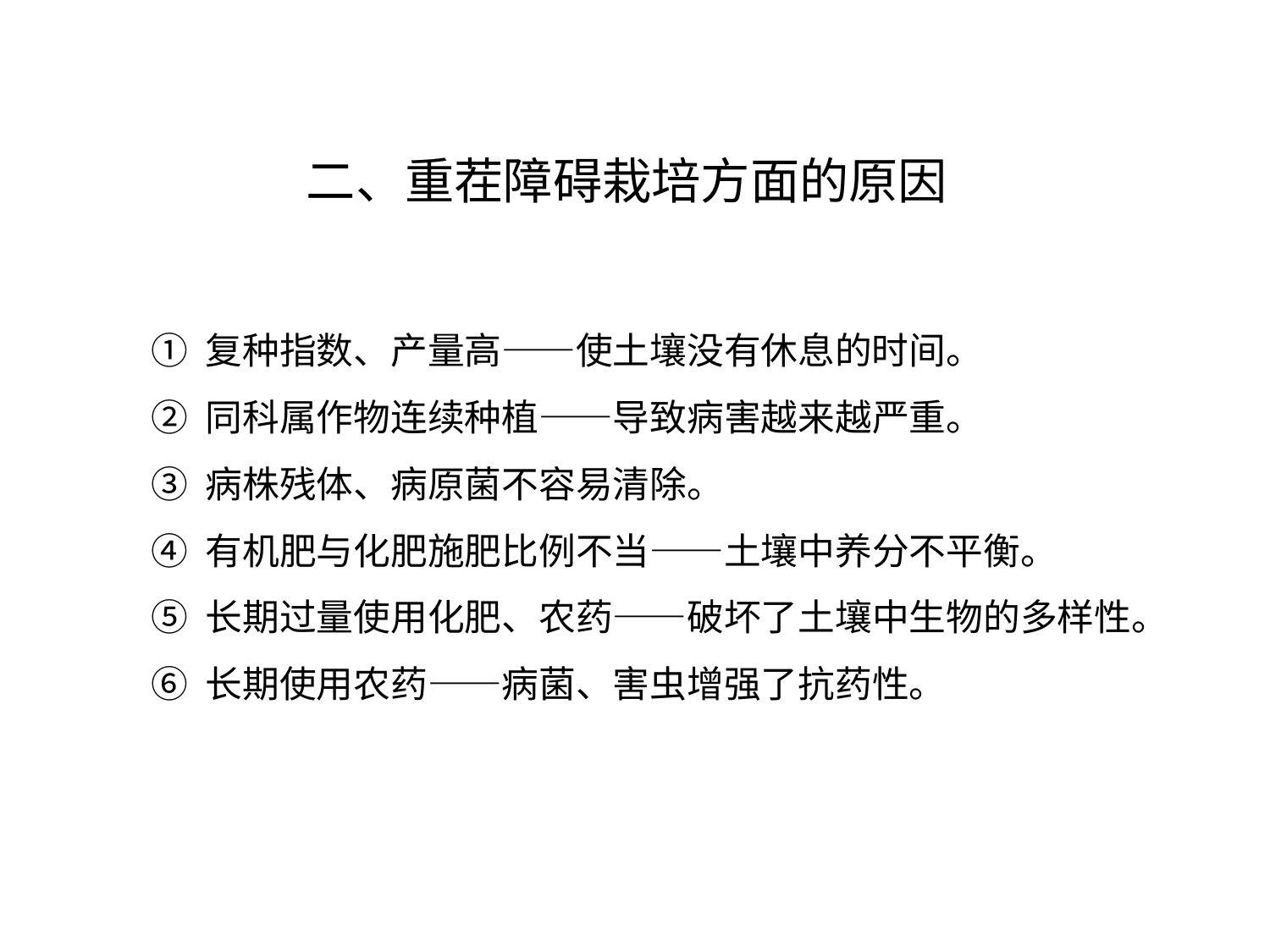

二、重茬障碍栽培方面的原因

① 复种指数、产量高——使土壤没有休息的时间。
② 同科属作物连续种植——导致病害越来越严重。
③ 病株残体、病原菌不容易清除。
④ 有机肥与化肥施肥比例不当——土壤中养分不平衡。
⑤ 长期过量使用化肥、农药——破坏了土壤中生物的多样性。
⑥ 长期使用农药——病菌、害虫增强了抗药性。